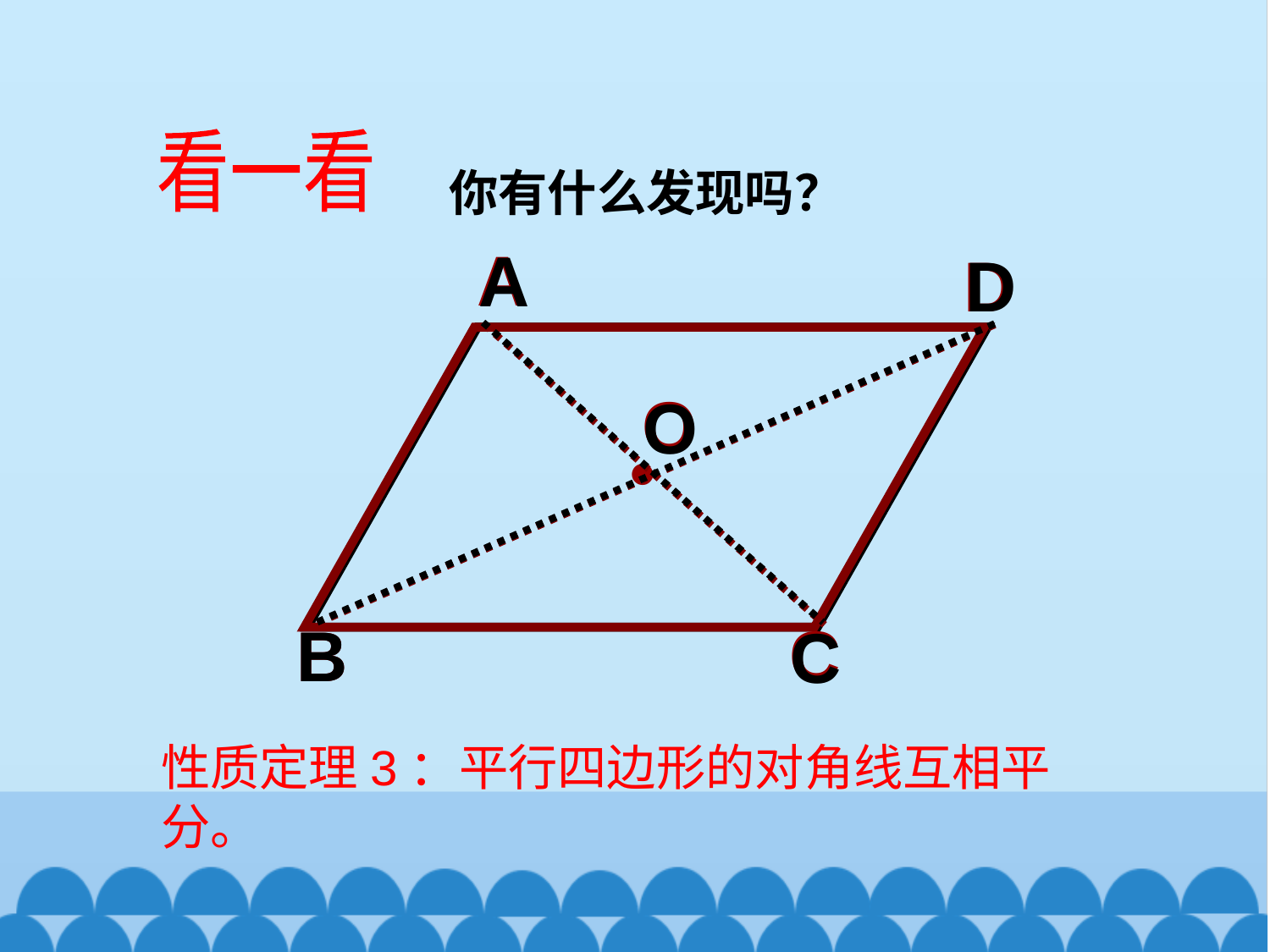

看一看
你有什么发现吗？
A
D

O
C
B
●
A
O
C
D
B

性质定理3：平行四边形的对角线互相平分。